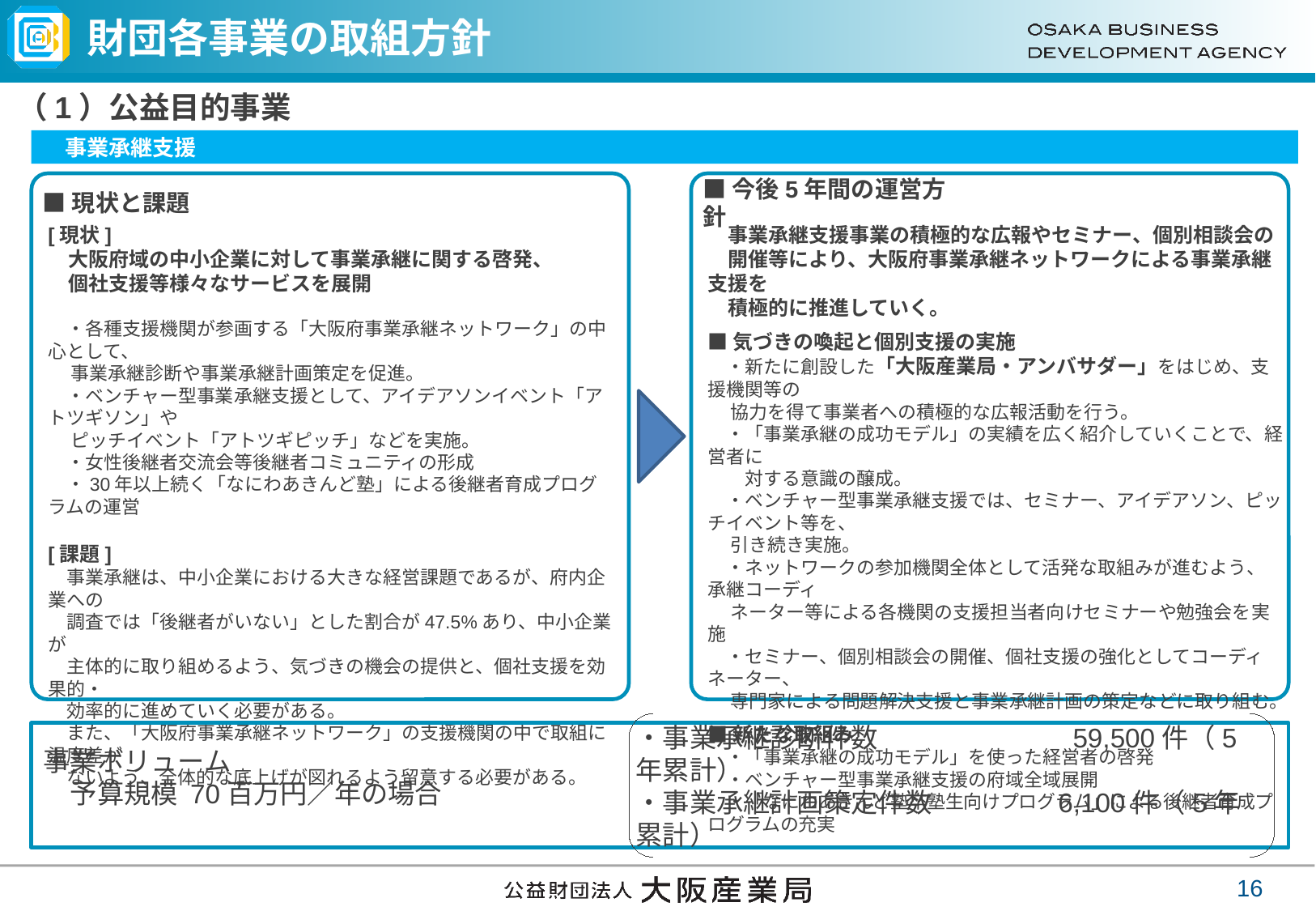

# 財団各事業の取組方針
（1）公益目的事業
　事業承継支援

■現状と課題
■今後5年間の運営方針
[現状]
　大阪府域の中小企業に対して事業承継に関する啓発、
　個社支援等様々なサービスを展開

　・各種支援機関が参画する「大阪府事業承継ネットワーク」の中心として、
　 事業承継診断や事業承継計画策定を促進。
　・ベンチャー型事業承継支援として、アイデアソンイベント「アトツギソン」や
　 ピッチイベント「アトツギピッチ」などを実施。
　・女性後継者交流会等後継者コミュニティの形成
　・30年以上続く「なにわあきんど塾」による後継者育成プログラムの運営

[課題]
　事業承継は、中小企業における大きな経営課題であるが、府内企業への
　調査では「後継者がいない」とした割合が47.5%あり、中小企業が
　主体的に取り組めるよう、気づきの機会の提供と、個社支援を効果的・
　効率的に進めていく必要がある。
　また、「大阪府事業承継ネットワーク」の支援機関の中で取組に温度差が
　ないよう、全体的な底上げが図れるよう留意する必要がある。

　事業承継支援事業の積極的な広報やセミナー、個別相談会の
　開催等により、大阪府事業承継ネットワークによる事業承継支援を
　積極的に推進していく。
■気づきの喚起と個別支援の実施
　・新たに創設した「大阪産業局・アンバサダー」をはじめ、支援機関等の
　 協力を得て事業者への積極的な広報活動を行う。
　・「事業承継の成功モデル」の実績を広く紹介していくことで、経営者に
　　対する意識の醸成。
　・ベンチャー型事業承継支援では、セミナー、アイデアソン、ピッチイベント等を、
　 引き続き実施。
　・ネットワークの参加機関全体として活発な取組みが進むよう、承継コーディ
　 ネーター等による各機関の支援担当者向けセミナーや勉強会を実施
　・セミナー、個別相談会の開催、個社支援の強化としてコーディネーター、
　 専門家による問題解決支援と事業承継計画の策定などに取り組む。
■新たな取組み
　・「事業承継の成功モデル」を使った経営者の啓発
　・ベンチャー型事業承継支援の府域全域展開
　・「なにわあきんど塾卒塾生向けプログラム」による後継者育成プログラムの充実

事業ボリューム
　予算規模 70百万円／年の場合
・事業承継診断件数　　　　　　　59,500件（5年累計）
・事業承継計画策定件数　　　　  6,100件（5年累計）
16